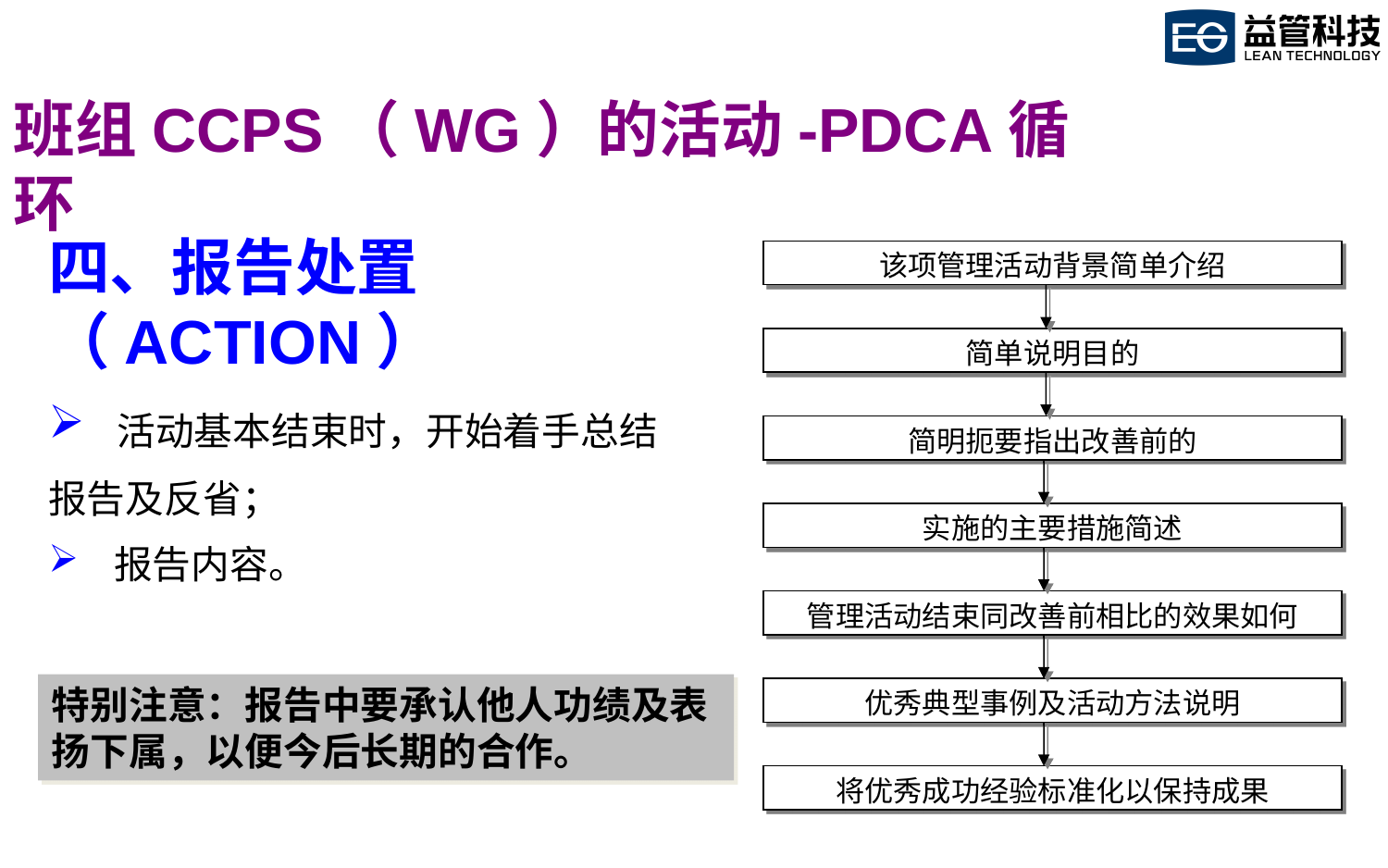

班组CCPS（WG）的活动-PDCA循环
四、报告处置（ACTION）
  活动基本结束时，开始着手总结
报告及反省；
   报告内容。
该项管理活动背景简单介绍

简单说明目的

简明扼要指出改善前的

实施的主要措施简述

管理活动结束同改善前相比的效果如何

优秀典型事例及活动方法说明

将优秀成功经验标准化以保持成果
特别注意：报告中要承认他人功绩及表扬下属，以便今后长期的合作。